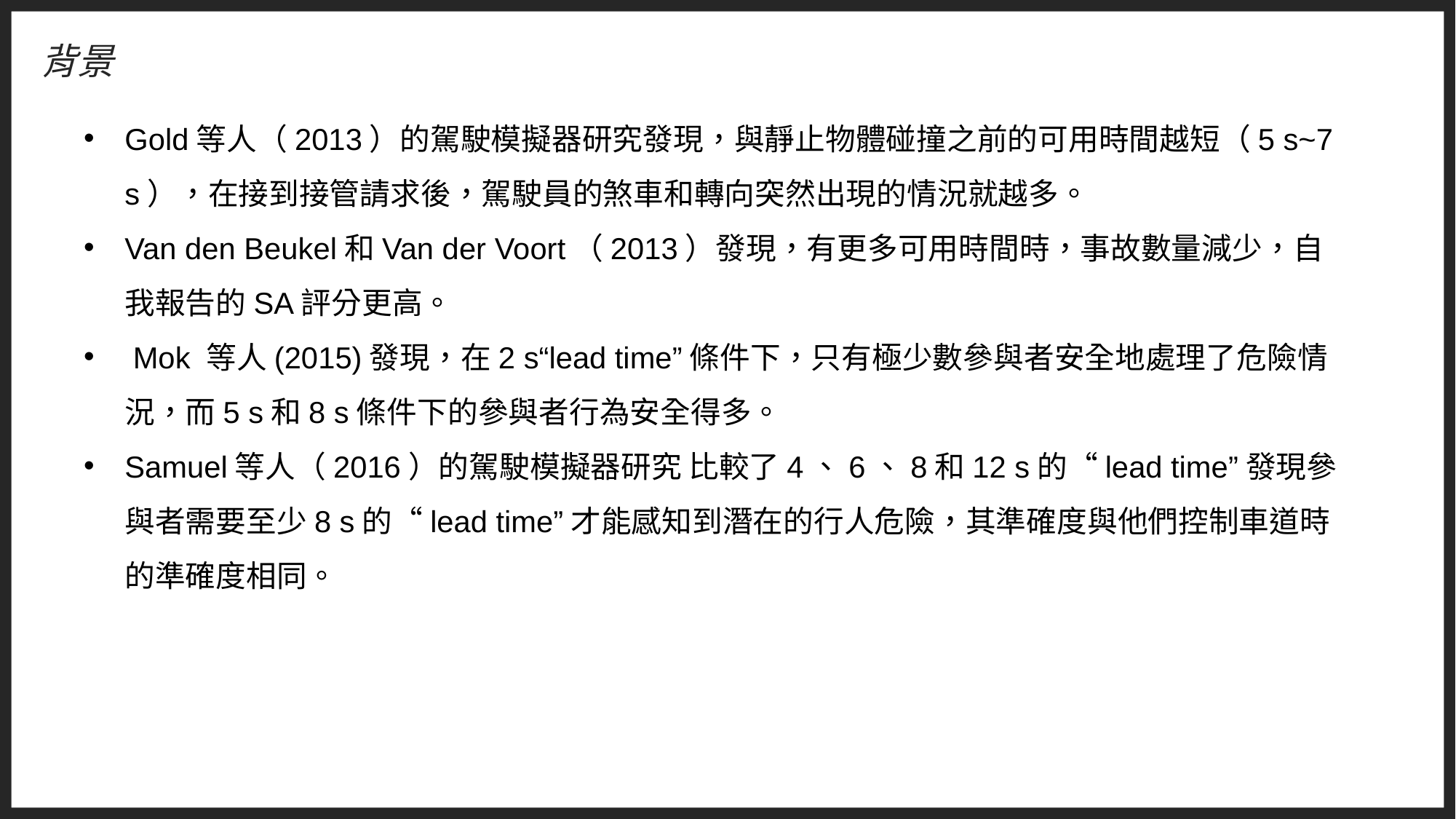

背景
Gold等人（2013）的駕駛模擬器研究發現，與靜止物體碰撞之前的可用時間越短（5 s~7 s），在接到接管請求後，駕駛員的煞車和轉向突然出現的情況就越多。
Van den Beukel和Van der Voort（2013）發現，有更多可用時間時，事故數量減少，自我報告的SA評分更高。
 Mok 等人(2015)發現，在2 s“lead time”條件下，只有極少數參與者安全地處理了危險情況，而5 s和8 s條件下的參與者行為安全得多。
Samuel等人（2016）的駕駛模擬器研究 比較了4、6、8和12 s的“lead time”發現參與者需要至少8 s的“lead time”才能感知到潛在的行人危險，其準確度與他們控制車道時的準確度相同。